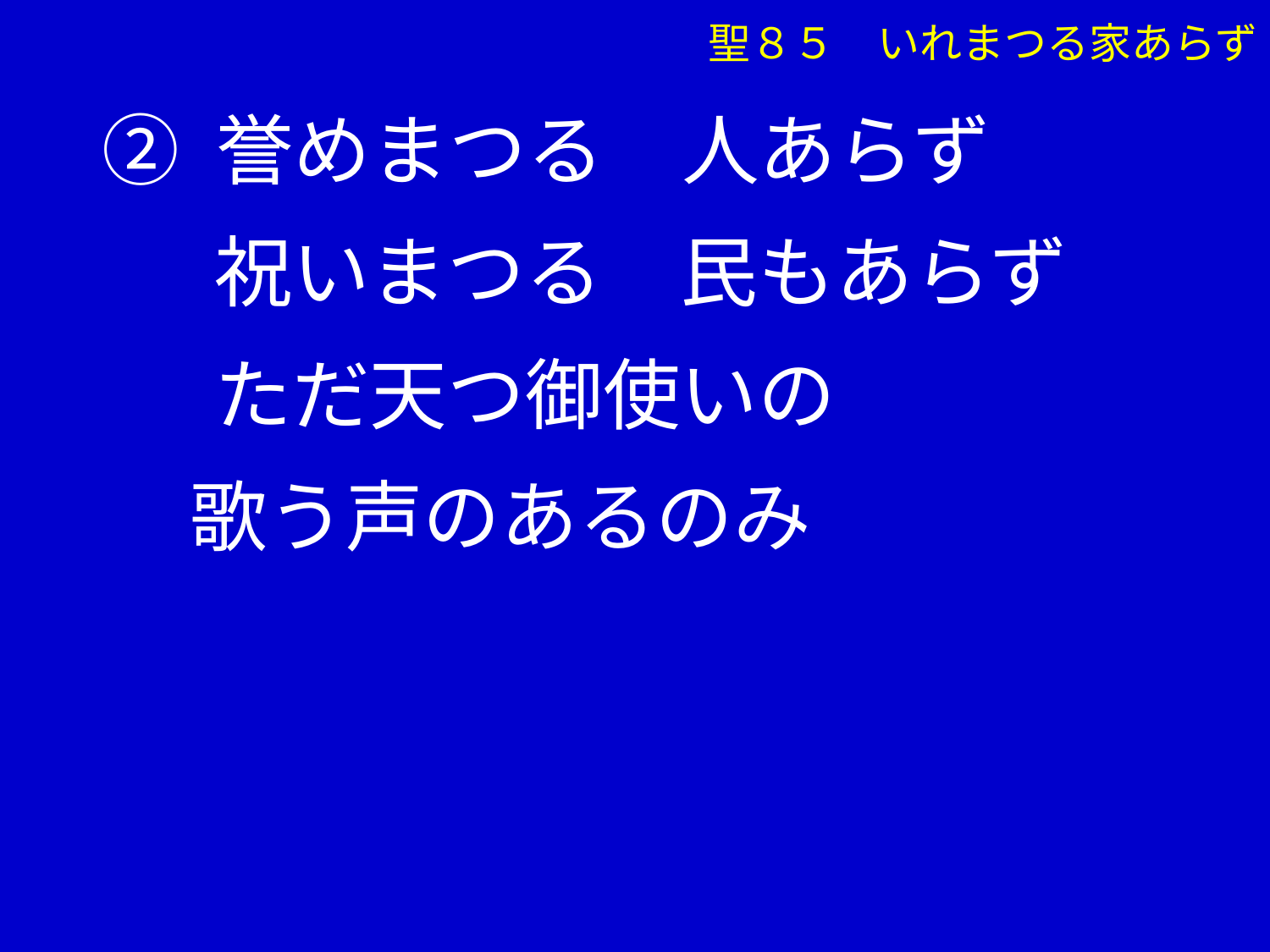

② 誉めまつる　人あらず
　  祝いまつる　民もあらず
　  ただ天つ御使いの
    歌う声のあるのみ
聖８５　いれまつる家あらず